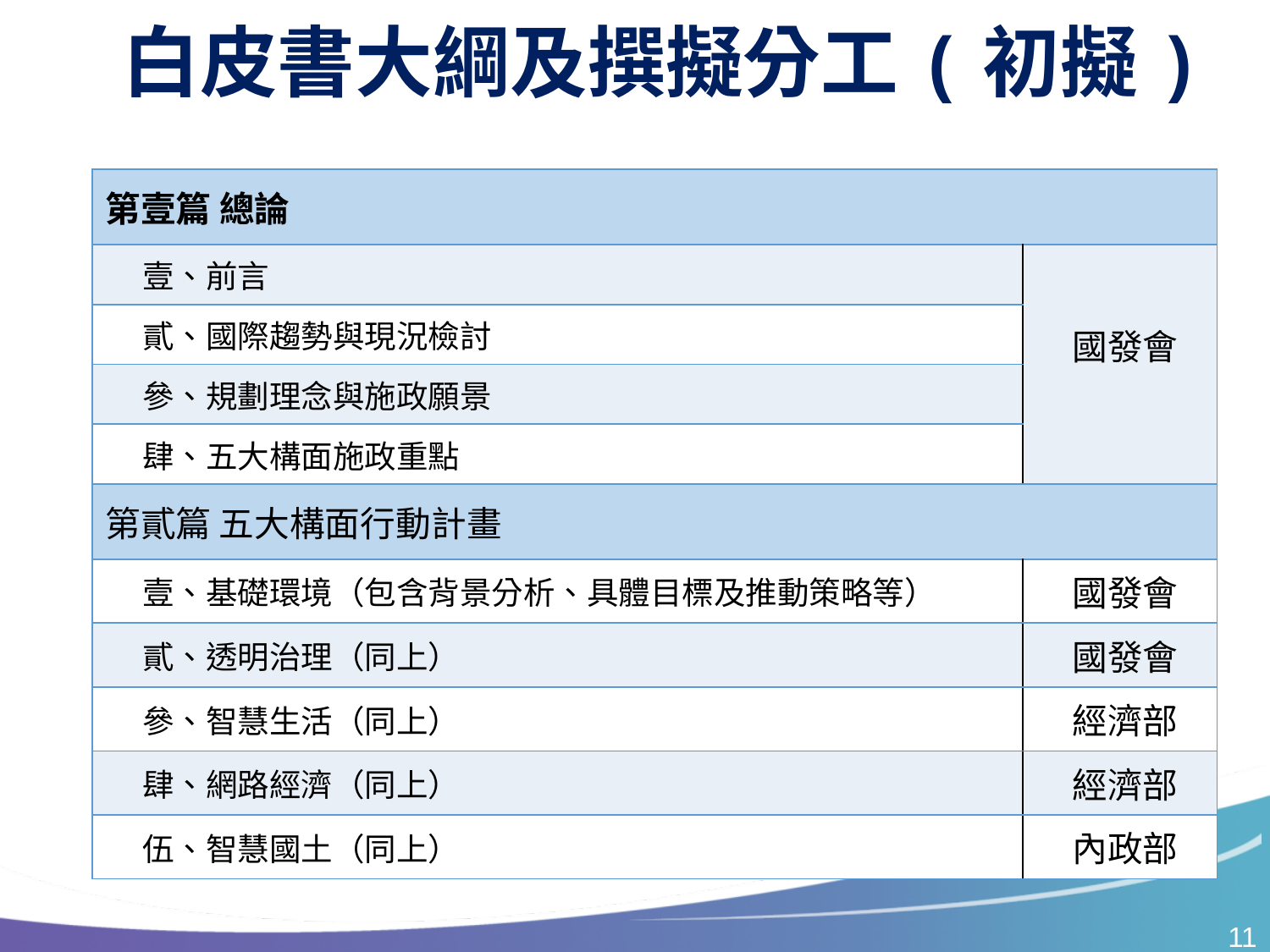

白皮書大綱及撰擬分工(初擬)
| 第壹篇 總論 |  |
| --- | --- |
| 壹、前言 | 國發會 |
| 貳、國際趨勢與現況檢討 |  |
| 參、規劃理念與施政願景 |  |
| 肆、五大構面施政重點 |  |
| 第貳篇 五大構面行動計畫 |  |
| 壹、基礎環境（包含背景分析、具體目標及推動策略等） | 國發會 |
| 貳、透明治理（同上） | 國發會 |
| 參、智慧生活（同上） | 經濟部 |
| 肆、網路經濟（同上） | 經濟部 |
| 伍、智慧國土（同上） | 內政部 |